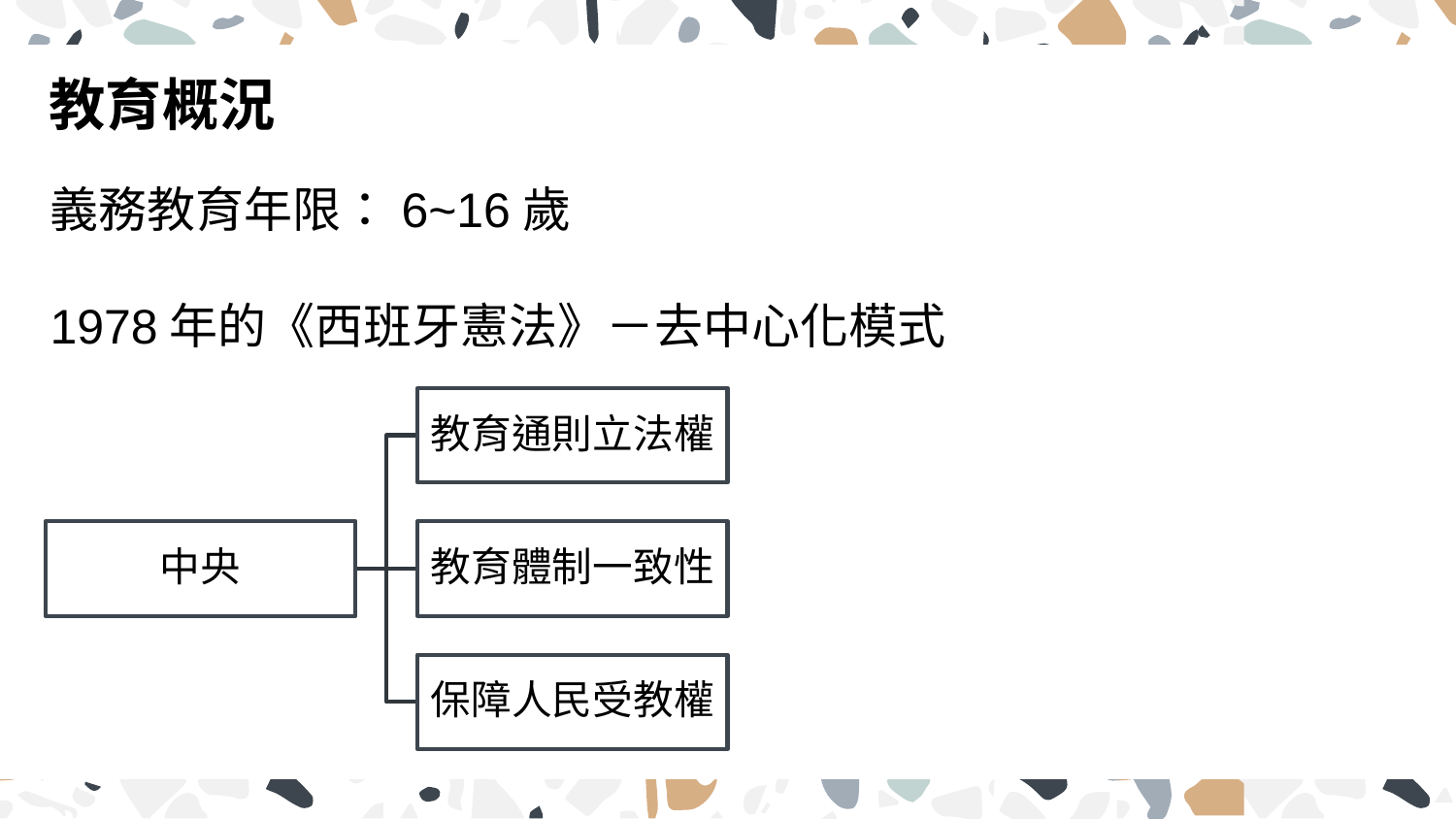

教育概況
義務教育年限：6~16歲

1978年的《西班牙憲法》－去中心化模式
中央
教育通則立法權
教育體制一致性
保障人民受教權